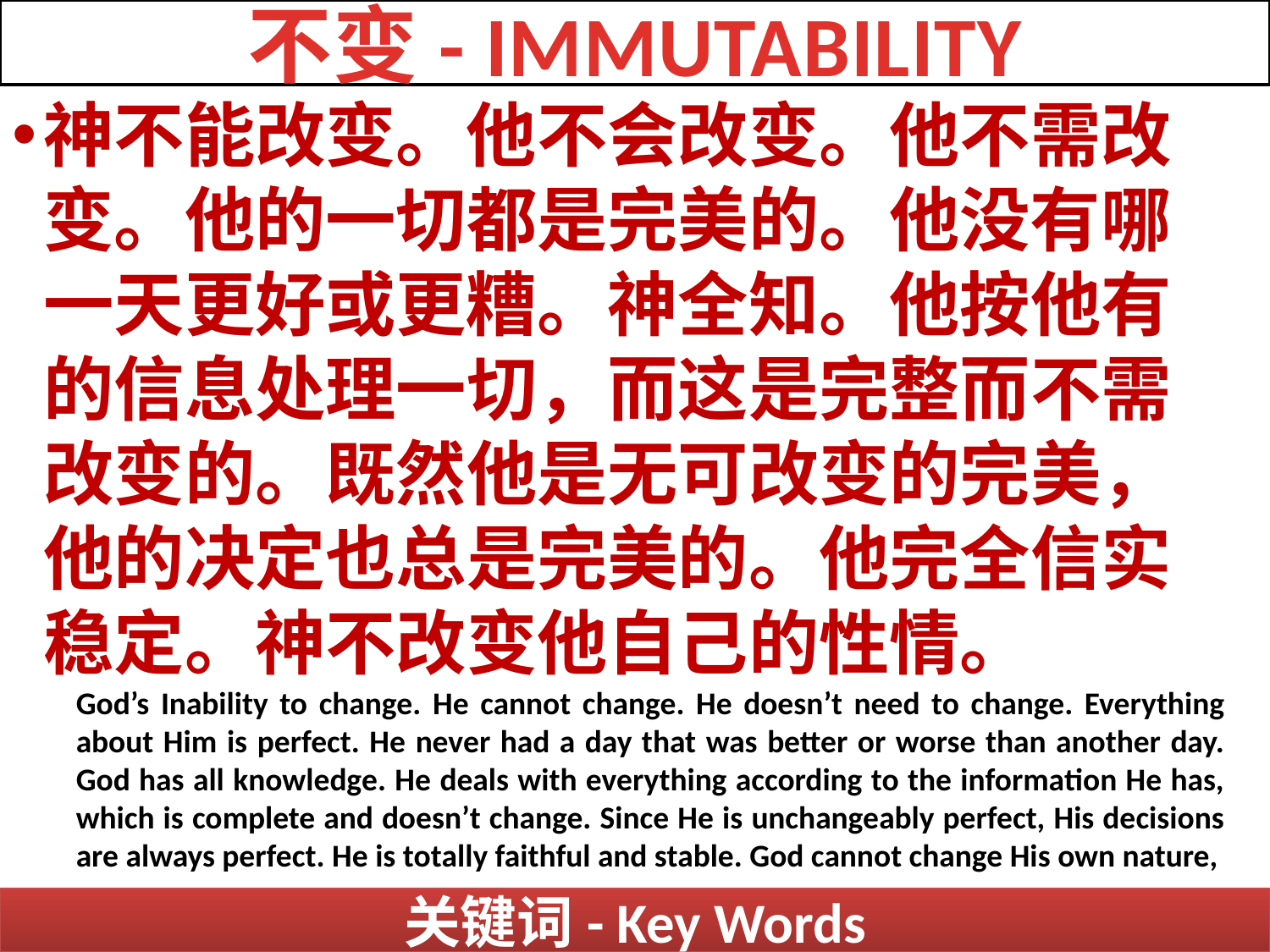

不变- IMMUTABILITY
神不能改变。他不会改变。他不需改变。他的一切都是完美的。他没有哪一天更好或更糟。神全知。他按他有的信息处理一切，而这是完整而不需改变的。既然他是无可改变的完美，他的决定也总是完美的。他完全信实稳定。神不改变他自己的性情。
God’s Inability to change. He cannot change. He doesn’t need to change. Everything about Him is perfect. He never had a day that was better or worse than another day. God has all knowledge. He deals with everything according to the information He has, which is complete and doesn’t change. Since He is unchangeably perfect, His decisions are always perfect. He is totally faithful and stable. God cannot change His own nature,
关键词- Key Words